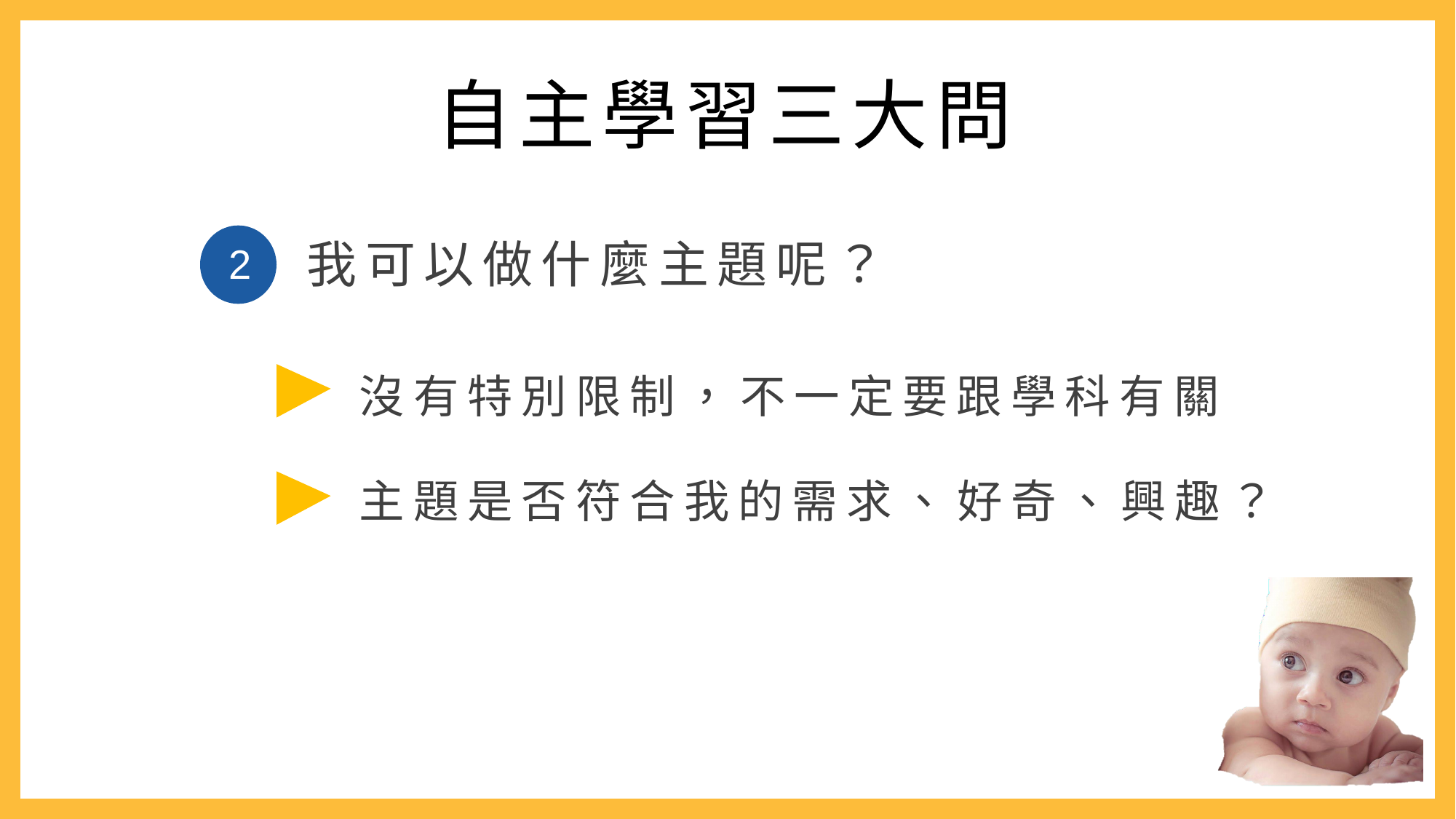

# 自主學習三大問

我可以做什麼主題呢？
2
沒有特別限制， 不一定要跟學科有關

主題是否符合我的需求、 好奇、 興趣？